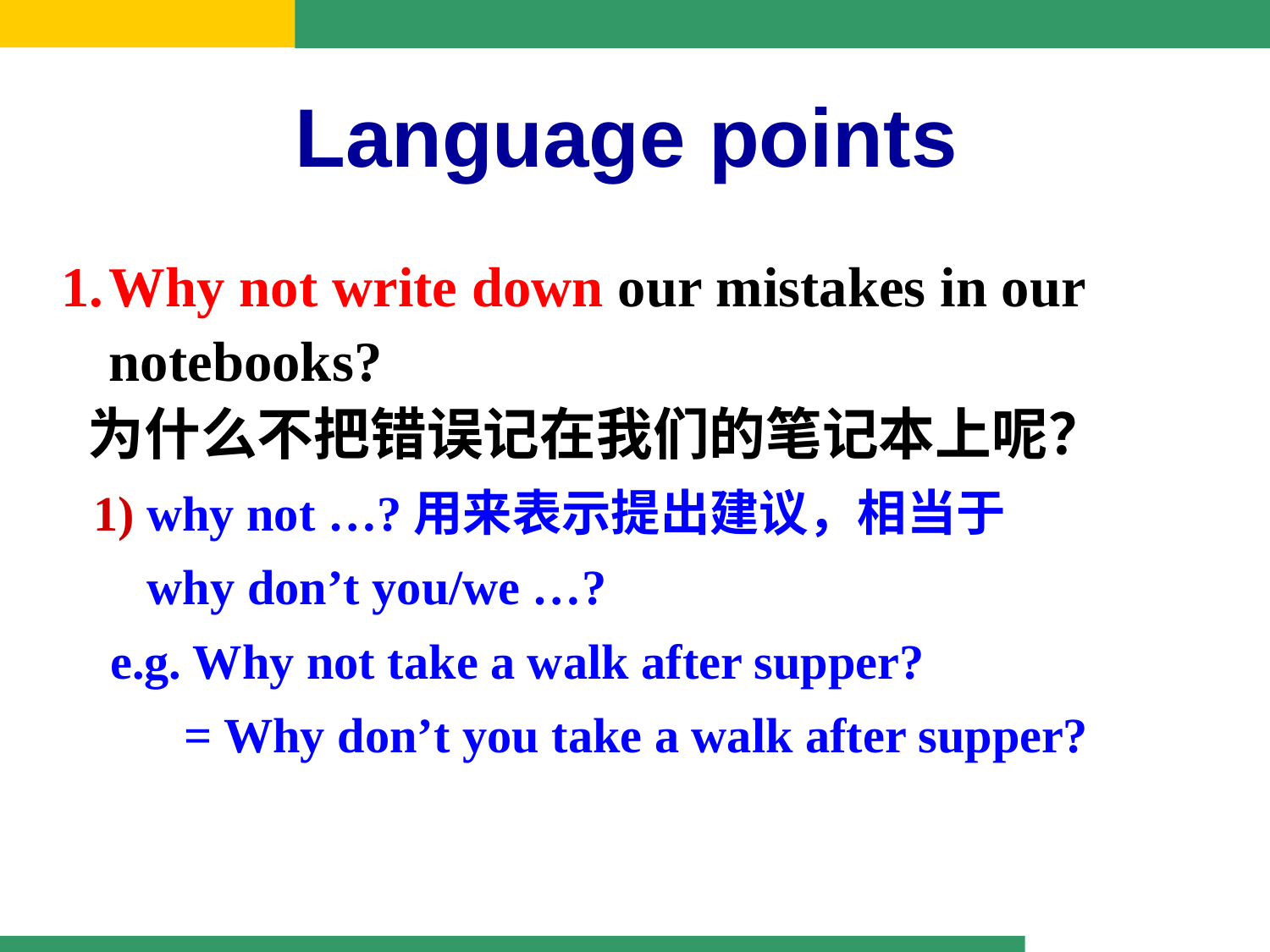

Language points
Why not write down our mistakes in our notebooks?
 为什么不把错误记在我们的笔记本上呢？
   1) why not …?用来表示提出建议，相当于
       why don’t you/we …?
    e.g. Why not take a walk after supper?
          = Why don’t you take a walk after supper?